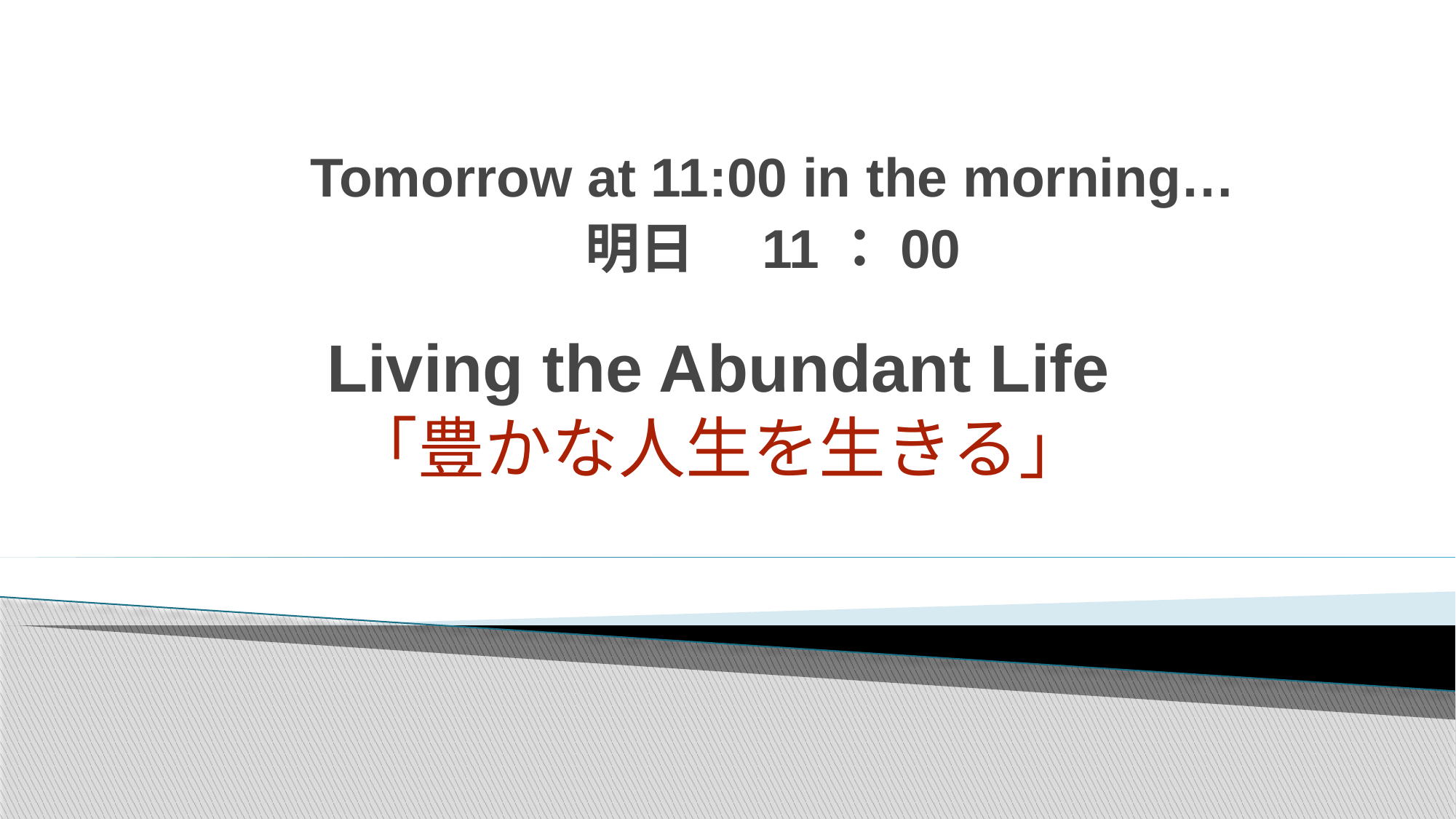

Tomorrow at 11:00 in the morning…
明日　11：00
# Living the Abundant Life 「豊かな人生を生きる」